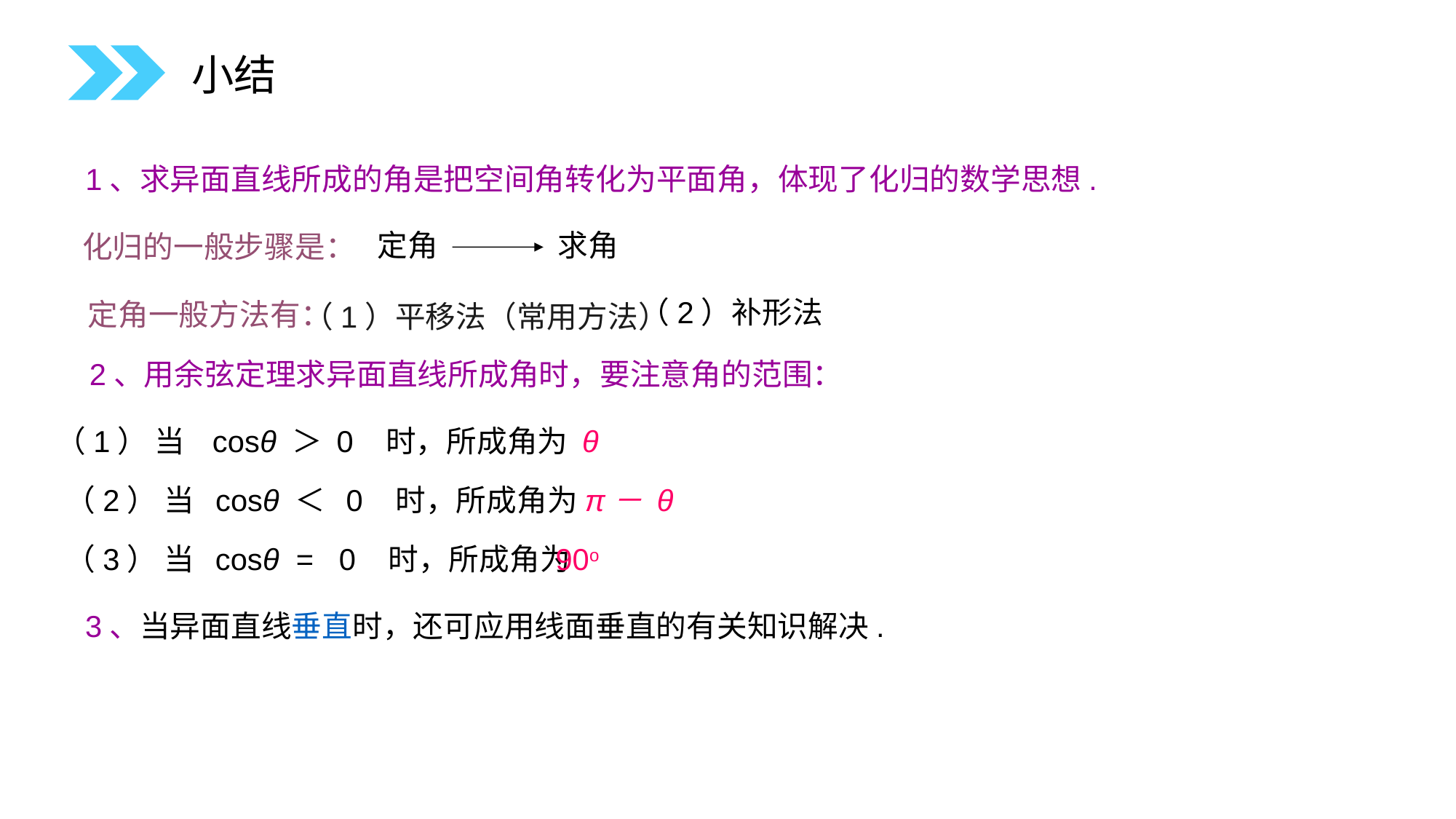

小结
 1、求异面直线所成的角是把空间角转化为平面角，体现了化归的数学思想.
定角
求角
化归的一般步骤是：

（1）平移法（常用方法）
（2）补形法
定角一般方法有：
2、用余弦定理求异面直线所成角时，要注意角的范围：
 （1） 当   cosθ ＞ 0   时，所成角为 θ
（2） 当  cosθ ＜  0   时，所成角为π－ θ
（3） 当  cosθ  =   0   时，所成角为
90o
 3、当异面直线垂直时，还可应用线面垂直的有关知识解决.